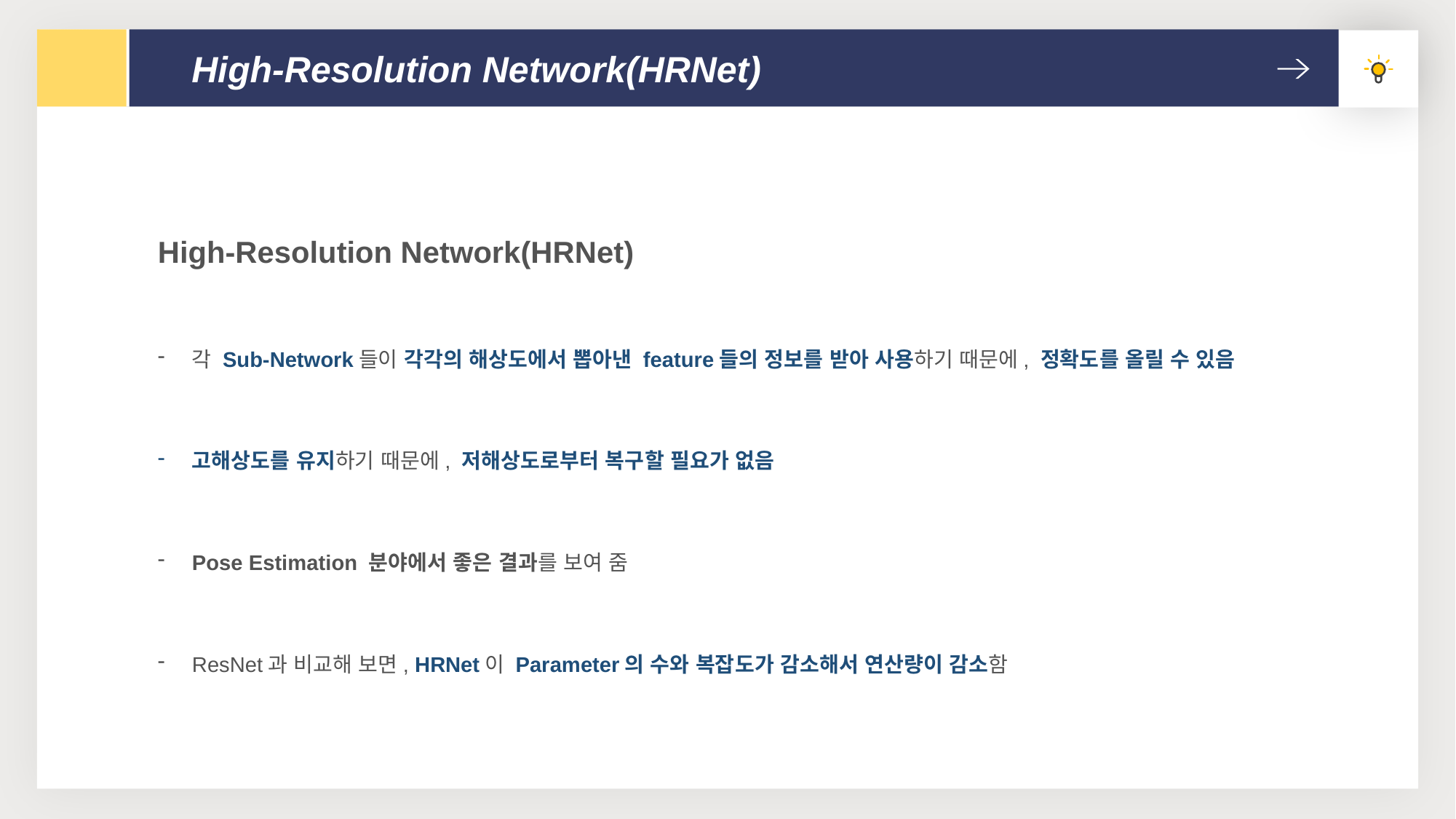

High-Resolution Network(HRNet)

High-Resolution Network(HRNet)

각 Sub-Network들이 각각의 해상도에서 뽑아낸 feature들의 정보를 받아 사용하기 때문에, 정확도를 올릴 수 있음
고해상도를 유지하기 때문에, 저해상도로부터 복구할 필요가 없음

Pose Estimation 분야에서 좋은 결과를 보여 줌

ResNet과 비교해 보면, HRNet이 Parameter의 수와 복잡도가 감소해서 연산량이 감소함